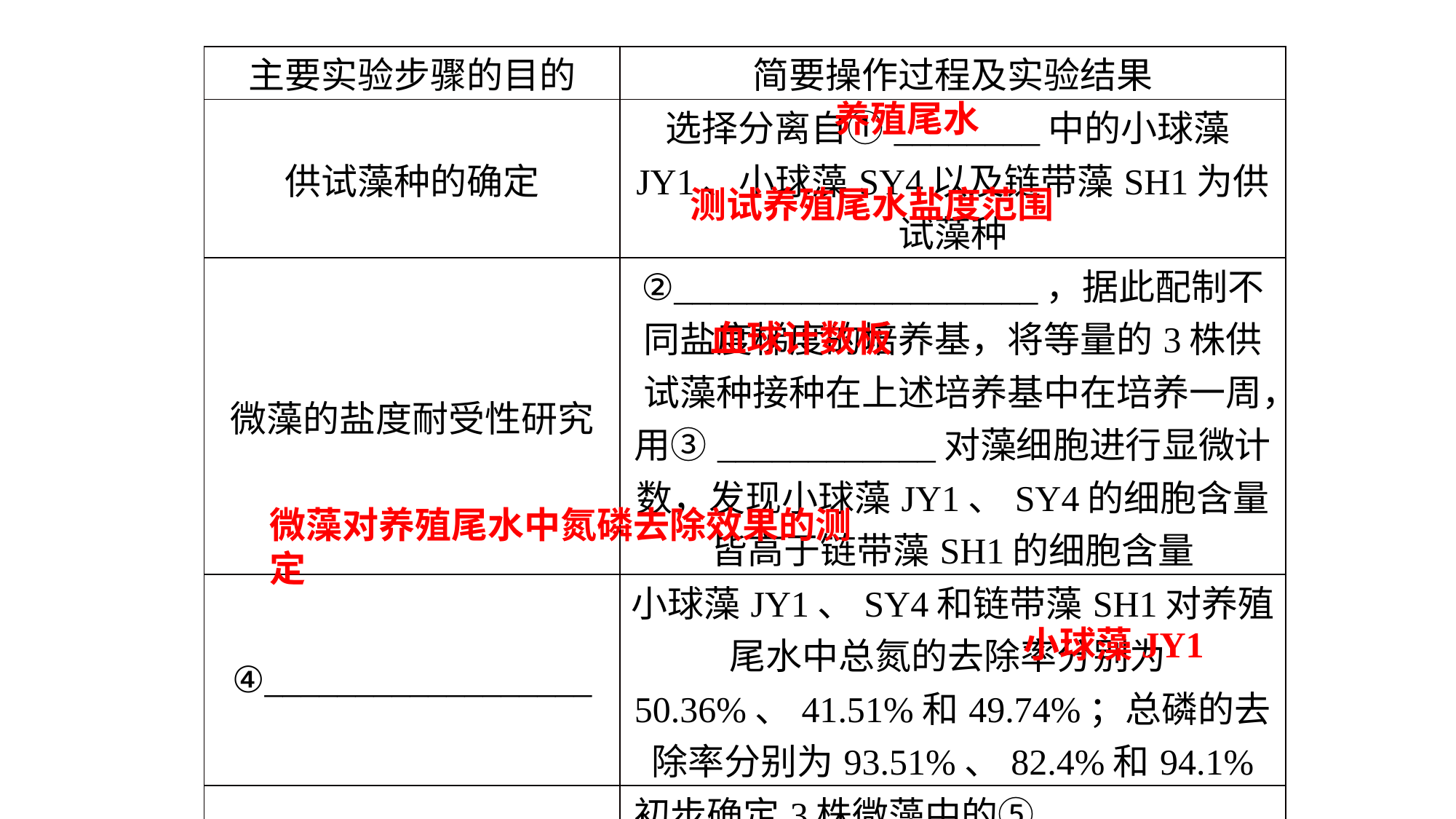

| 主要实验步骤的目的 | 简要操作过程及实验结果 |
| --- | --- |
| 供试藻种的确定 | 选择分离自①\_\_\_\_\_\_\_\_中的小球藻JY1、小球藻SY4以及链带藻SH1为供试藻种 |
| 微藻的盐度耐受性研究 | ②\_\_\_\_\_\_\_\_\_\_\_\_\_\_\_\_\_\_\_\_，据此配制不同盐度梯度的培养基，将等量的3株供试藻种接种在上述培养基中在培养一周，用③\_\_\_\_\_\_\_\_\_\_\_\_对藻细胞进行显微计数，发现小球藻JY1、SY4的细胞含量皆高于链带藻SH1的细胞含量 |
| ④\_\_\_\_\_\_\_\_\_\_\_\_\_\_\_\_\_\_ | 小球藻JY1、SY4和链带藻SH1对养殖尾水中总氮的去除率分别为50.36%、41.51%和49.74%；总磷的去除率分别为93.51%、82.4%和94.1% |
| 藻种初步确定 | 初步确定3株微藻中的⑤\_\_\_\_\_\_\_\_\_\_\_\_为净化养殖尾水理想藻种 |
养殖尾水
测试养殖尾水盐度范围
血球计数板
微藻对养殖尾水中氮磷去除效果的测定
小球藻JY1